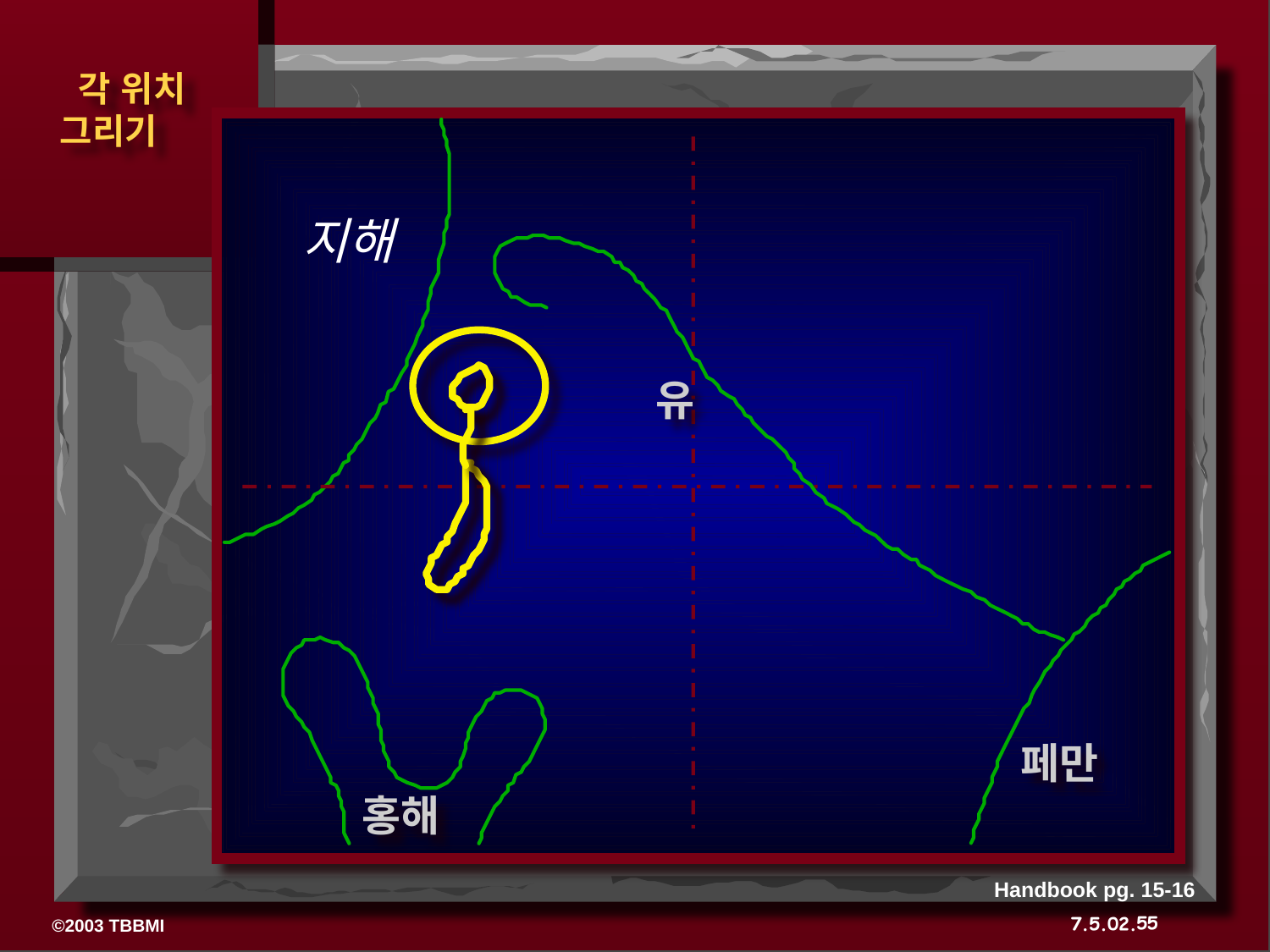

지해

유

페만
홍해

Handbook pg. 15-16
55